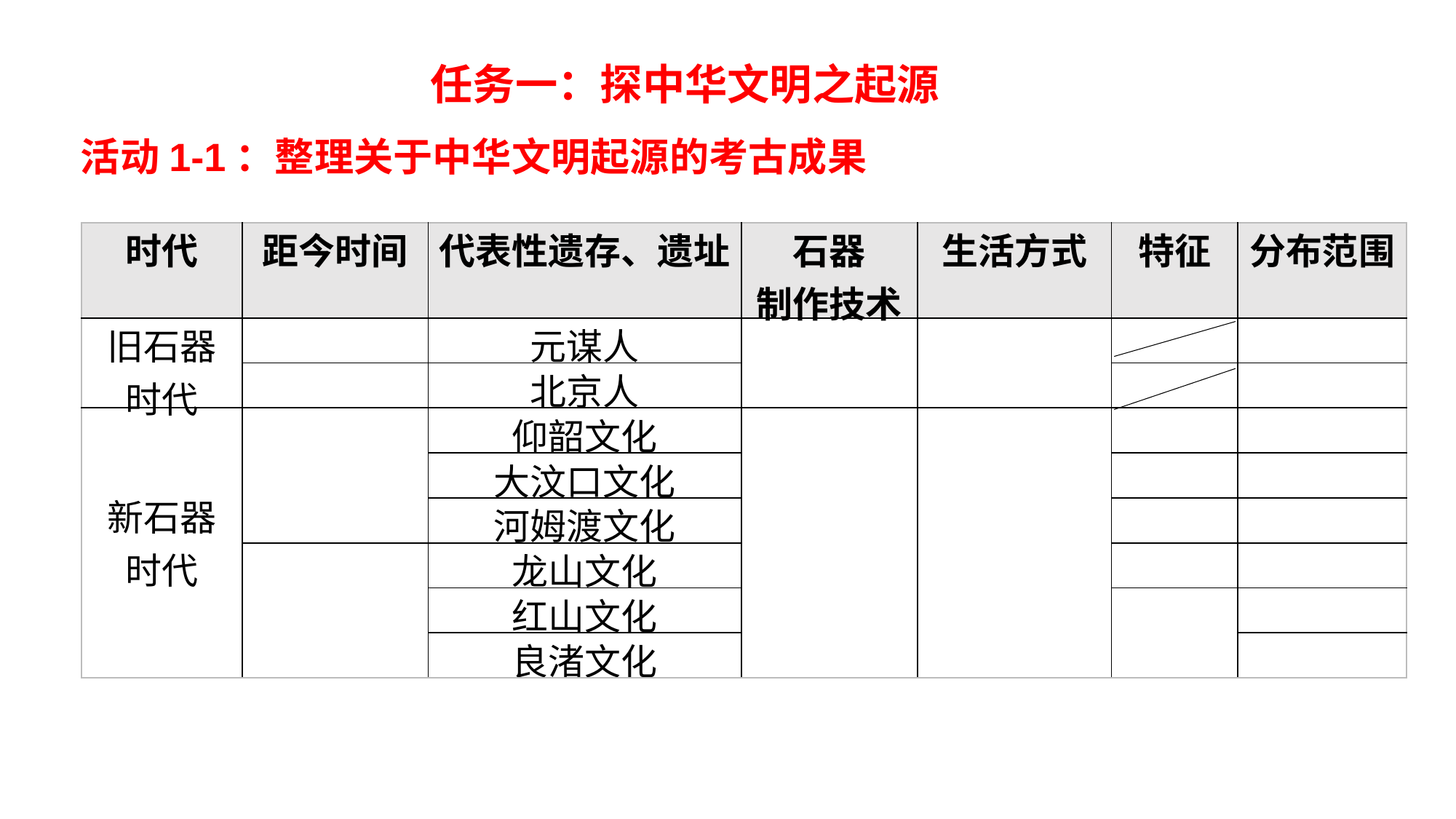

任务一：探中华文明之起源
活动1-1：整理关于中华文明起源的考古成果
| 时代 | 距今时间 | 代表性遗存、遗址 | 石器 制作技术 | 生活方式 | 特征 | 分布范围 |
| --- | --- | --- | --- | --- | --- | --- |
| 旧石器时代 |  | 元谋人 |  |  |  |  |
|  |  | 北京人 |  |  |  |  |
| 新石器时代 |  | 仰韶文化 |  |  |  |  |
|  |  | 大汶口文化 |  |  |  |  |
|  |  | 河姆渡文化 |  |  |  |  |
|  |  | 龙山文化 |  |  |  |  |
|  |  | 红山文化 |  |  |  |  |
|  |  | 良渚文化 |  |  |  |  |